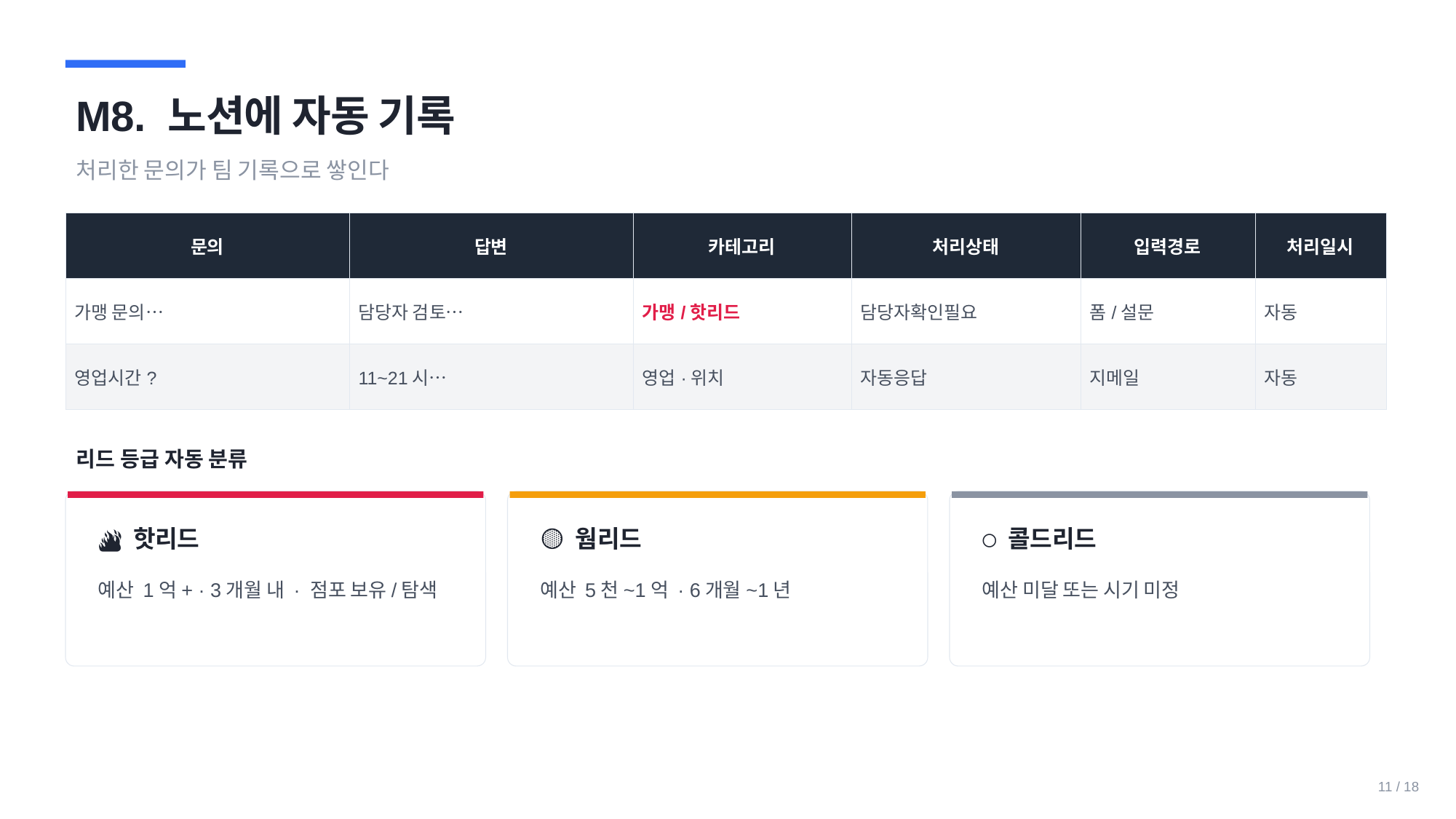

M8. 노션에 자동 기록
처리한 문의가 팀 기록으로 쌓인다
| 문의 | 답변 | 카테고리 | 처리상태 | 입력경로 | 처리일시 |
| --- | --- | --- | --- | --- | --- |
| 가맹 문의… | 담당자 검토… | 가맹/핫리드 | 담당자확인필요 | 폼/설문 | 자동 |
| 영업시간? | 11~21시… | 영업·위치 | 자동응답 | 지메일 | 자동 |
리드 등급 자동 분류

🔥 핫리드
🟡 웜리드
⚪ 콜드리드
예산 1억+ · 3개월 내 · 점포 보유/탐색
예산 5천~1억 · 6개월~1년
예산 미달 또는 시기 미정
11 / 18